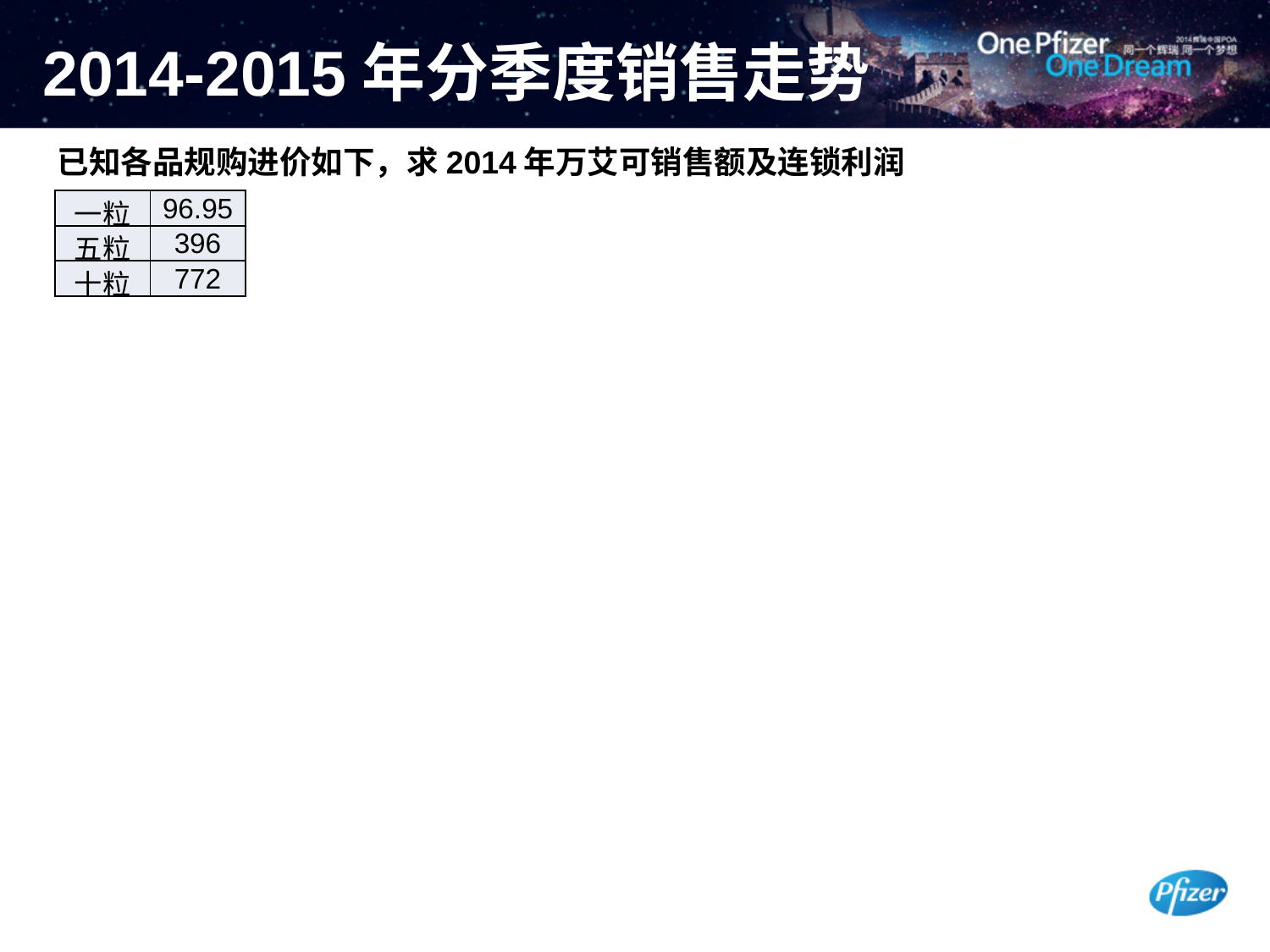

2014-2015年分季度销售走势
已知各品规购进价如下，求2014年万艾可销售额及连锁利润
| 一粒 | 96.95 |
| --- | --- |
| 五粒 | 396 |
| 十粒 | 772 |